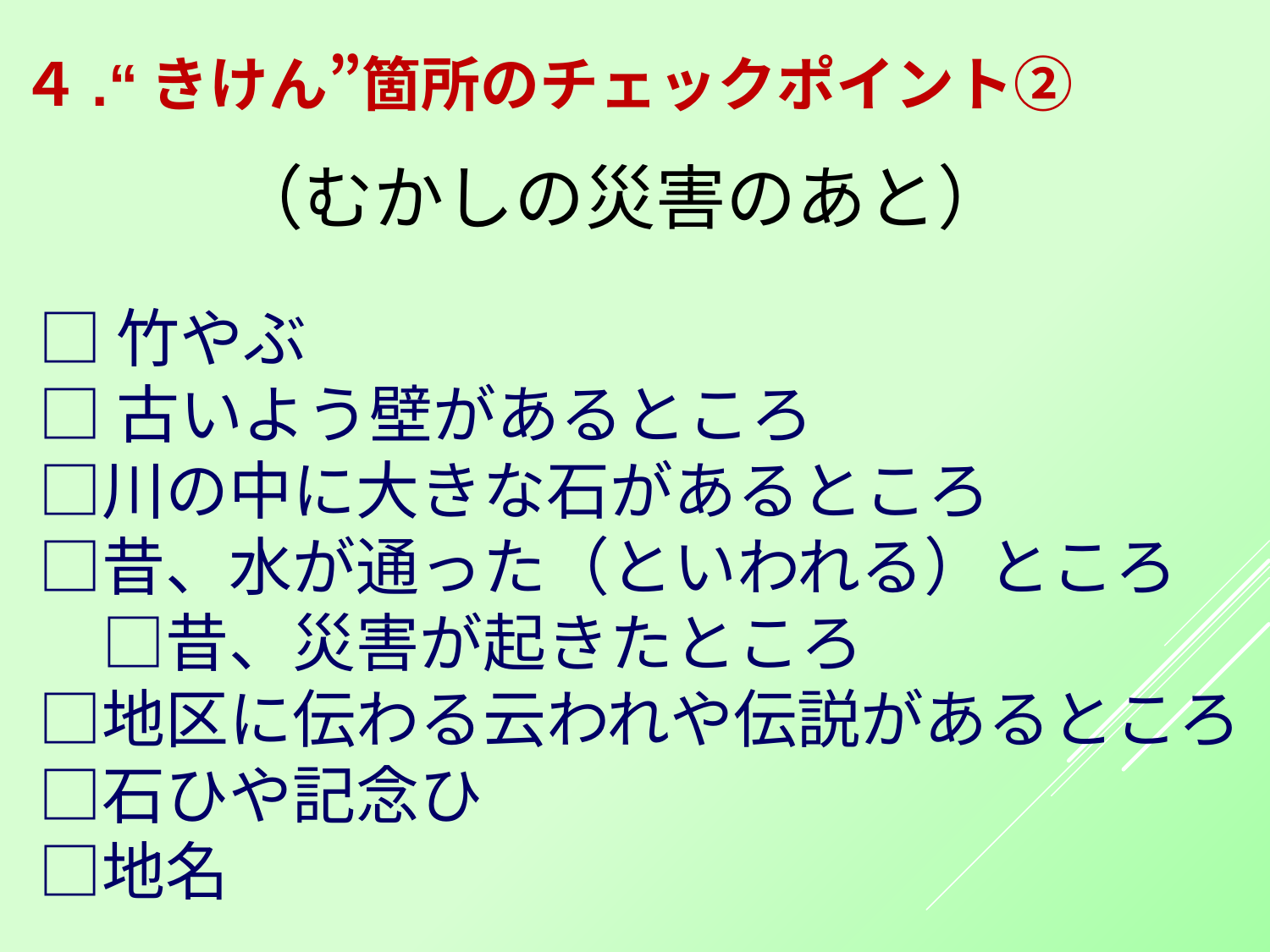

４.“きけん”箇所のチェックポイント②
# （むかしの災害のあと）
□竹やぶ
□古いよう壁があるところ
□川の中に大きな石があるところ
□昔、水が通った（といわれる）ところ　　□昔、災害が起きたところ
□地区に伝わる云われや伝説があるところ
□石ひや記念ひ　　　
□地名